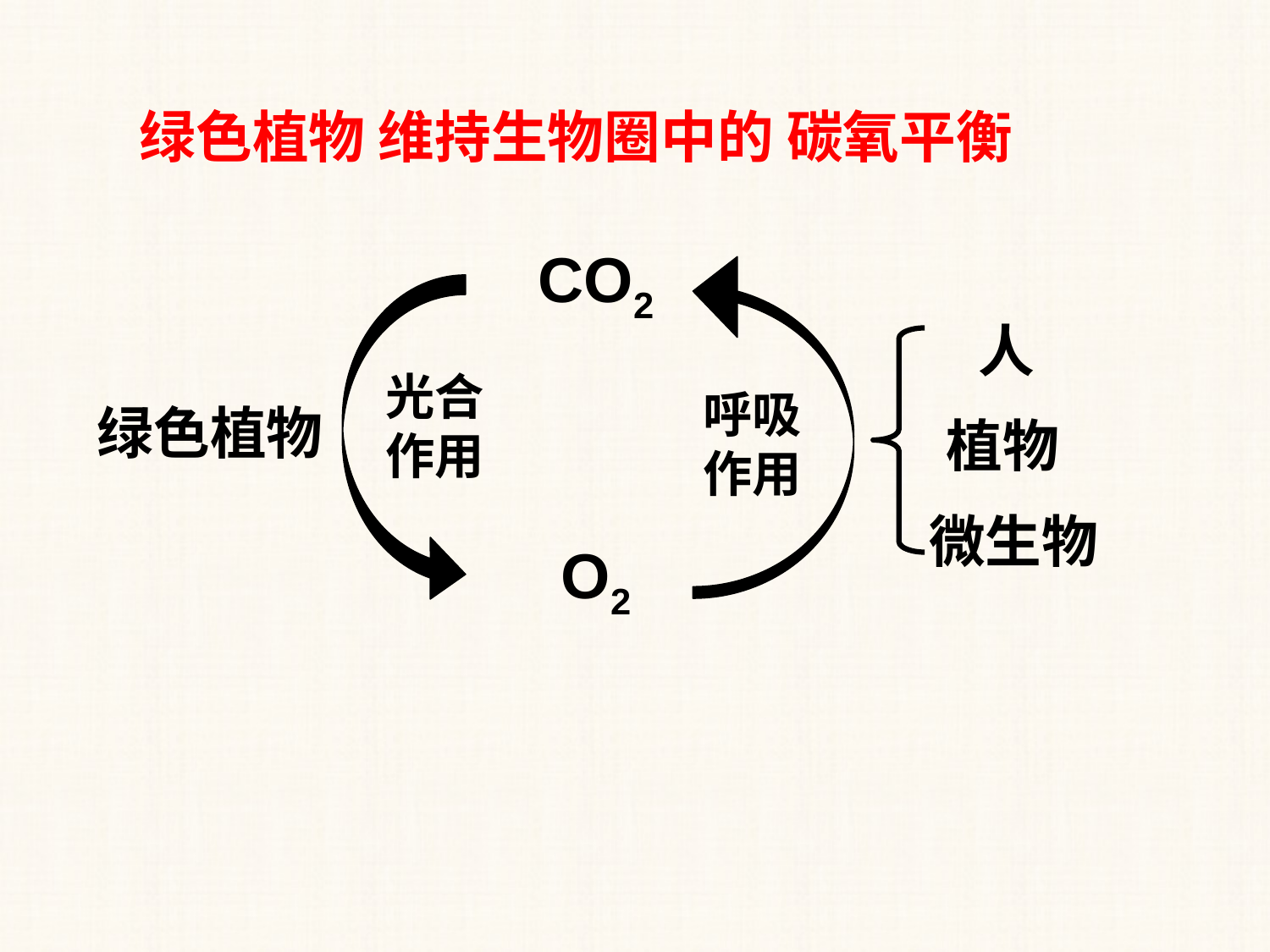

绿色植物 维持生物圈中的 碳氧平衡
CO2

人

光合作用
呼吸作用
绿色植物
植物
微生物
O2